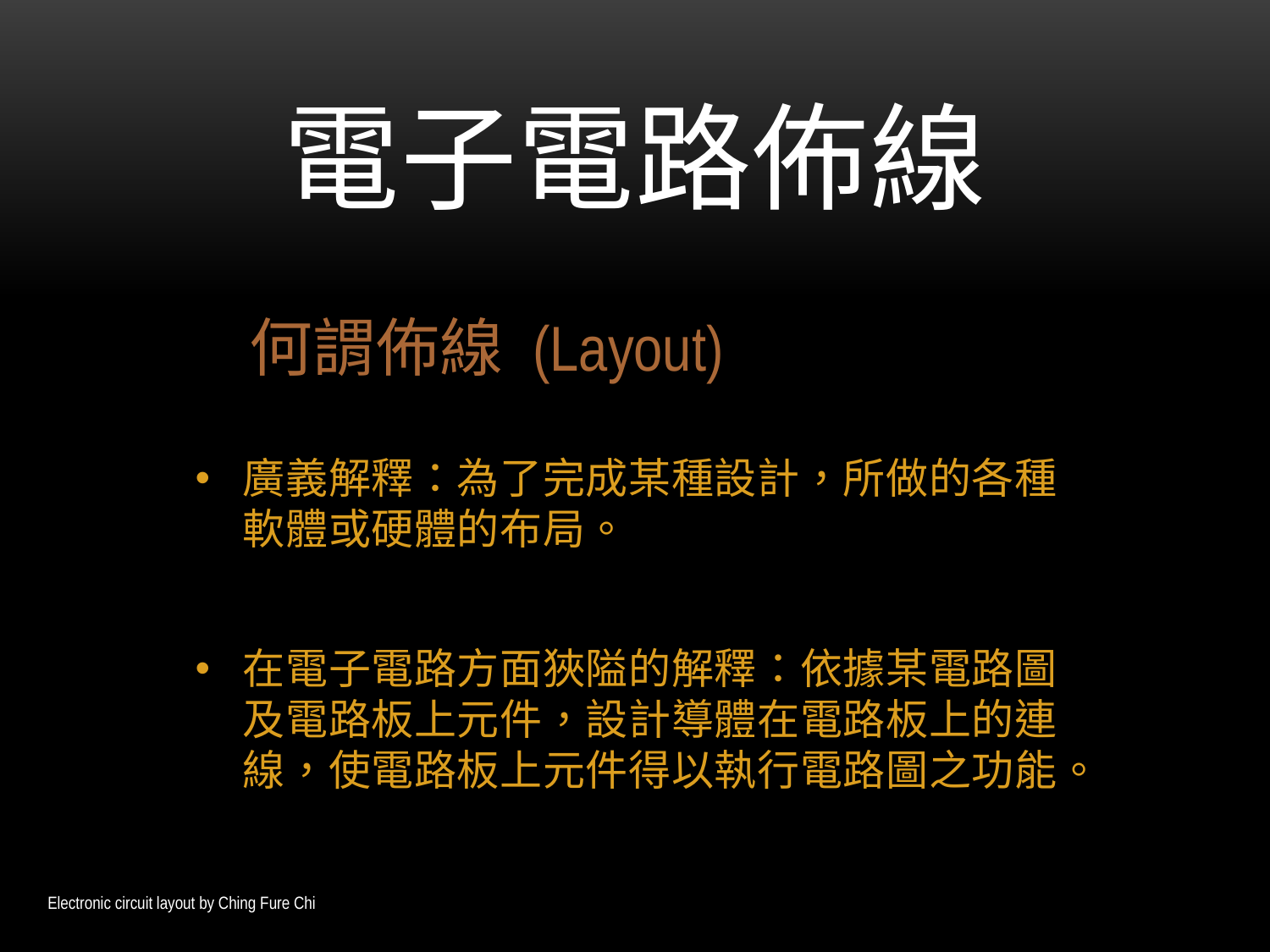

# 電子電路佈線
何謂佈線 (Layout)
廣義解釋：為了完成某種設計，所做的各種軟體或硬體的布局。

在電子電路方面狹隘的解釋：依據某電路圖及電路板上元件，設計導體在電路板上的連線，使電路板上元件得以執行電路圖之功能。

1
Electronic circuit layout by Ching Fure Chi